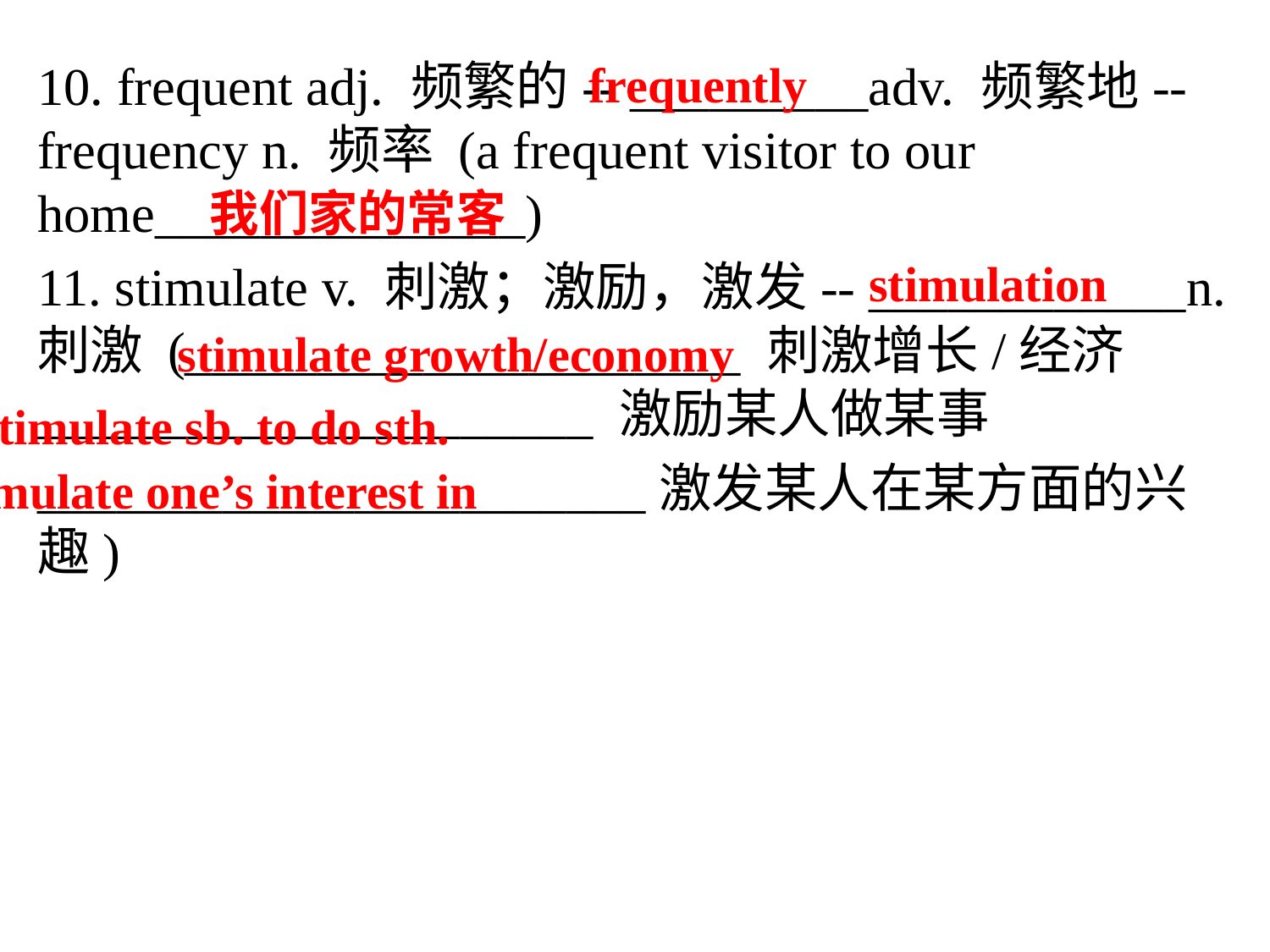

10. frequent adj. 频繁的-- _________adv. 频繁地-- frequency n. 频率 (a frequent visitor to our home______________)
11. stimulate v. 刺激；激励，激发-- ____________n. 刺激 (_____________________ 刺激增长/经济  _____________________ 激励某人做某事
_______________________激发某人在某方面的兴趣)

frequently
我们家的常客
stimulation
stimulate growth/economy
stimulate sb. to do sth.
stimulate one’s interest in